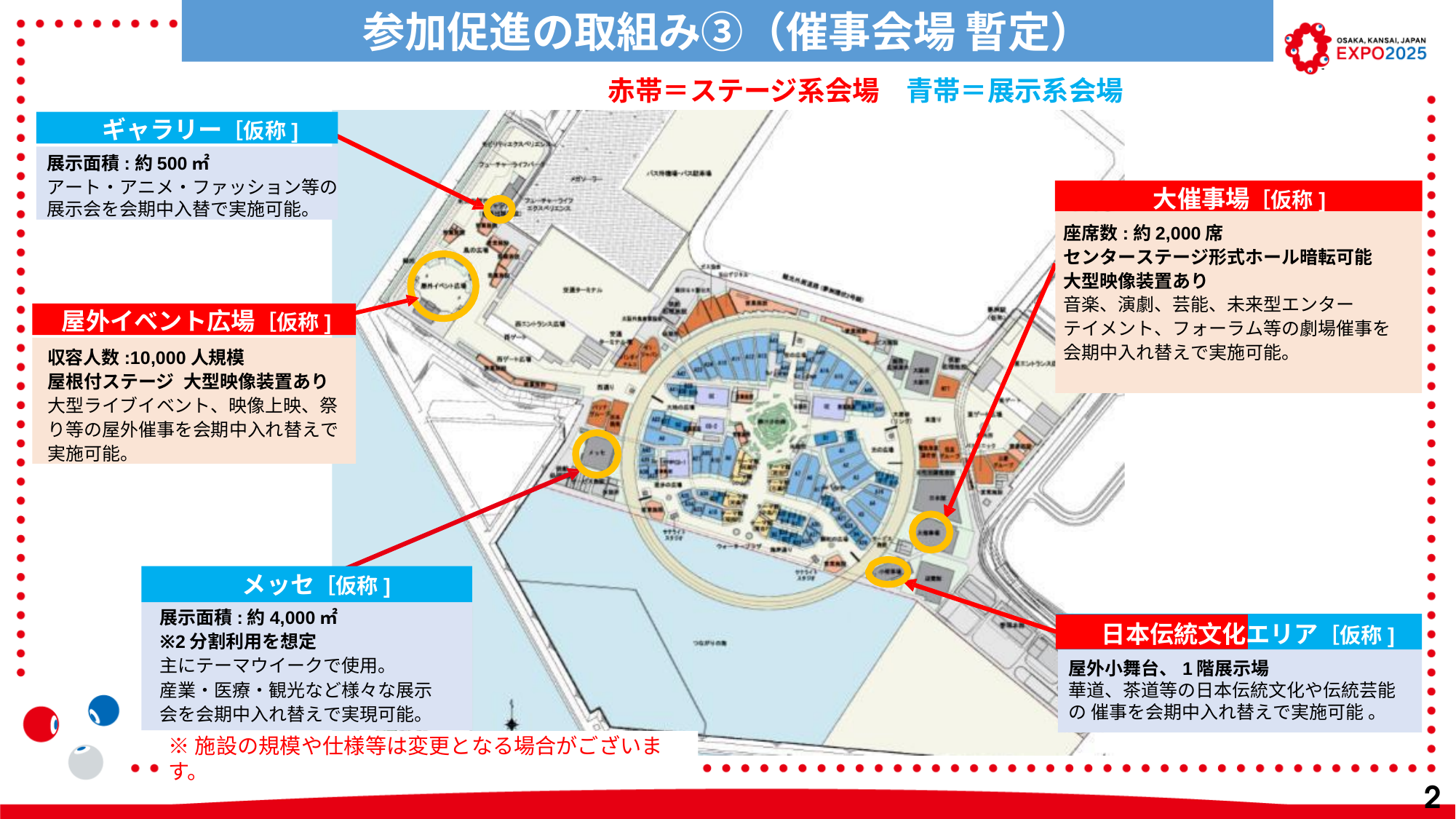

参加促進の取組み③（催事会場 暫定）
赤帯＝ステージ系会場
青帯＝展示系会場

ギャラリー［仮称]

展示面積:約500㎡
アート・アニメ・ファッション等の展示会を会期中入替で実施可能。

大催事場［仮称]

座席数:約2,000席
センターステージ形式ホール暗転可能 大型映像装置あり
音楽、演劇、芸能、未来型エンター
テイメント、フォーラム等の劇場催事を
会期中入れ替えで実施可能。

屋外イベント広場［仮称]
収容人数:10,000人規模
屋根付ステージ 大型映像装置あり 大型ライブイベント、映像上映、祭り等の屋外催事を会期中入れ替えで実施可能。

メッセ［仮称]

展示面積:約4,000㎡
※2分割利用を想定
主にテーマウイークで使用。
産業・医療・観光など様々な展示会を会期中入れ替えで実現可能。

日本伝統文化エリア［仮称]

屋外小舞台、1階展示場
華道、茶道等の日本伝統文化や伝統芸能の 催事を会期中入れ替えで実施可能 。
※施設の規模や仕様等は変更となる場合がございます。
23